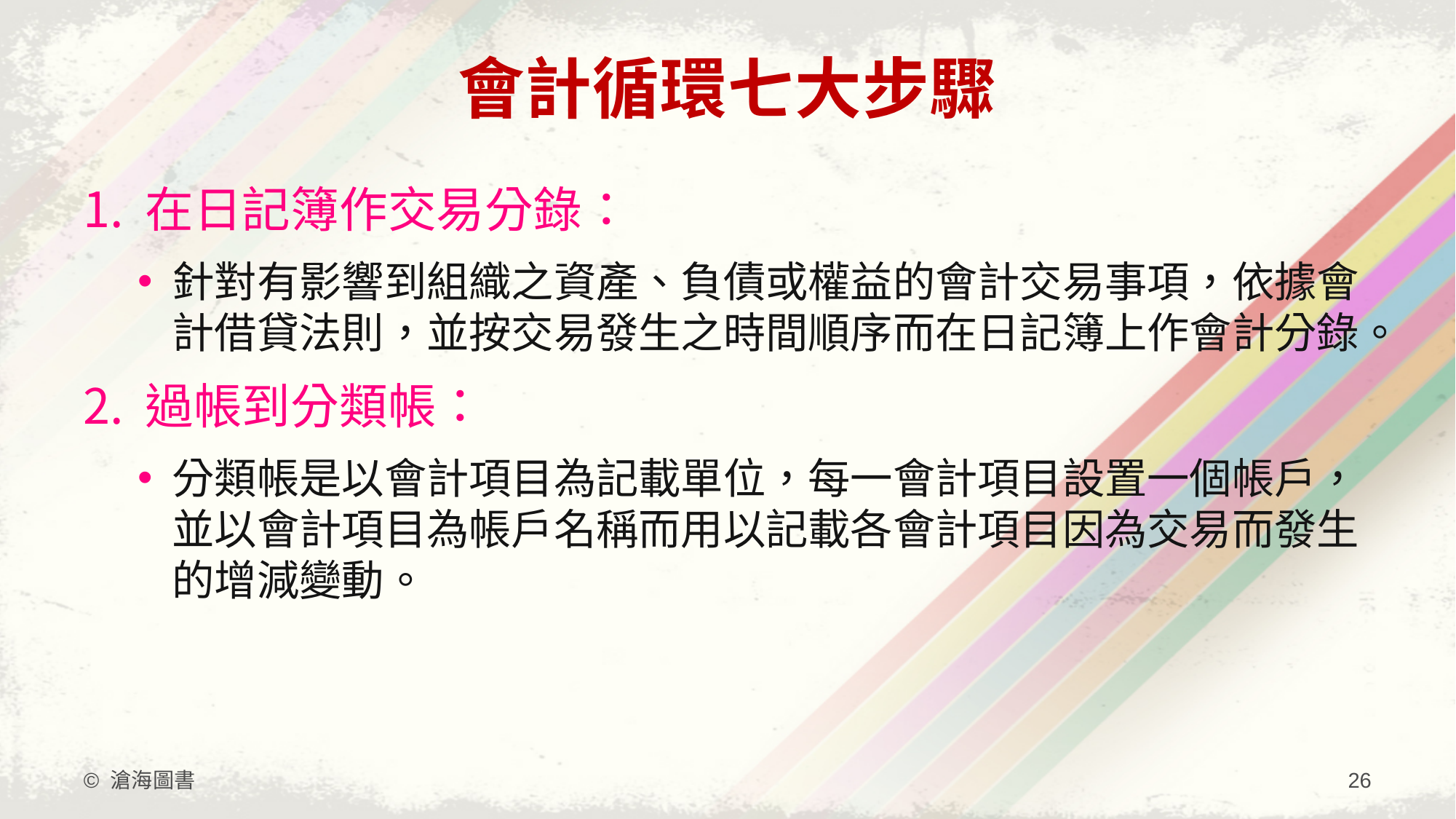

# 會計循環七大步驟
在日記簿作交易分錄：
針對有影響到組織之資產、負債或權益的會計交易事項，依據會計借貸法則，並按交易發生之時間順序而在日記簿上作會計分錄。
過帳到分類帳：
分類帳是以會計項目為記載單位，每一會計項目設置一個帳戶，並以會計項目為帳戶名稱而用以記載各會計項目因為交易而發生的增減變動。

© 滄海圖書
26